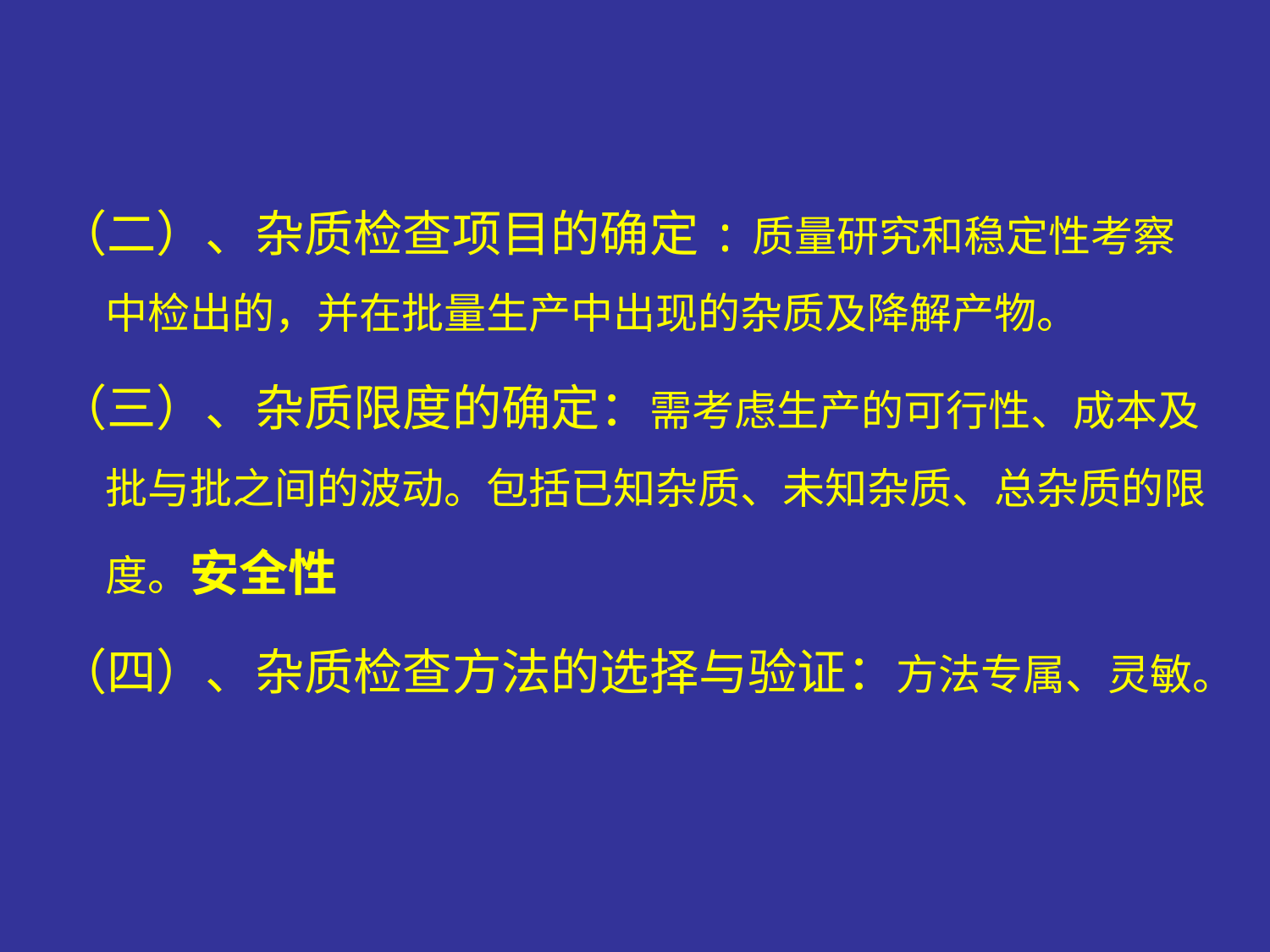

（二）、杂质检查项目的确定:质量研究和稳定性考察中检出的，并在批量生产中出现的杂质及降解产物。
（三）、杂质限度的确定：需考虑生产的可行性、成本及批与批之间的波动。包括已知杂质、未知杂质、总杂质的限度。安全性
（四）、杂质检查方法的选择与验证：方法专属、灵敏。